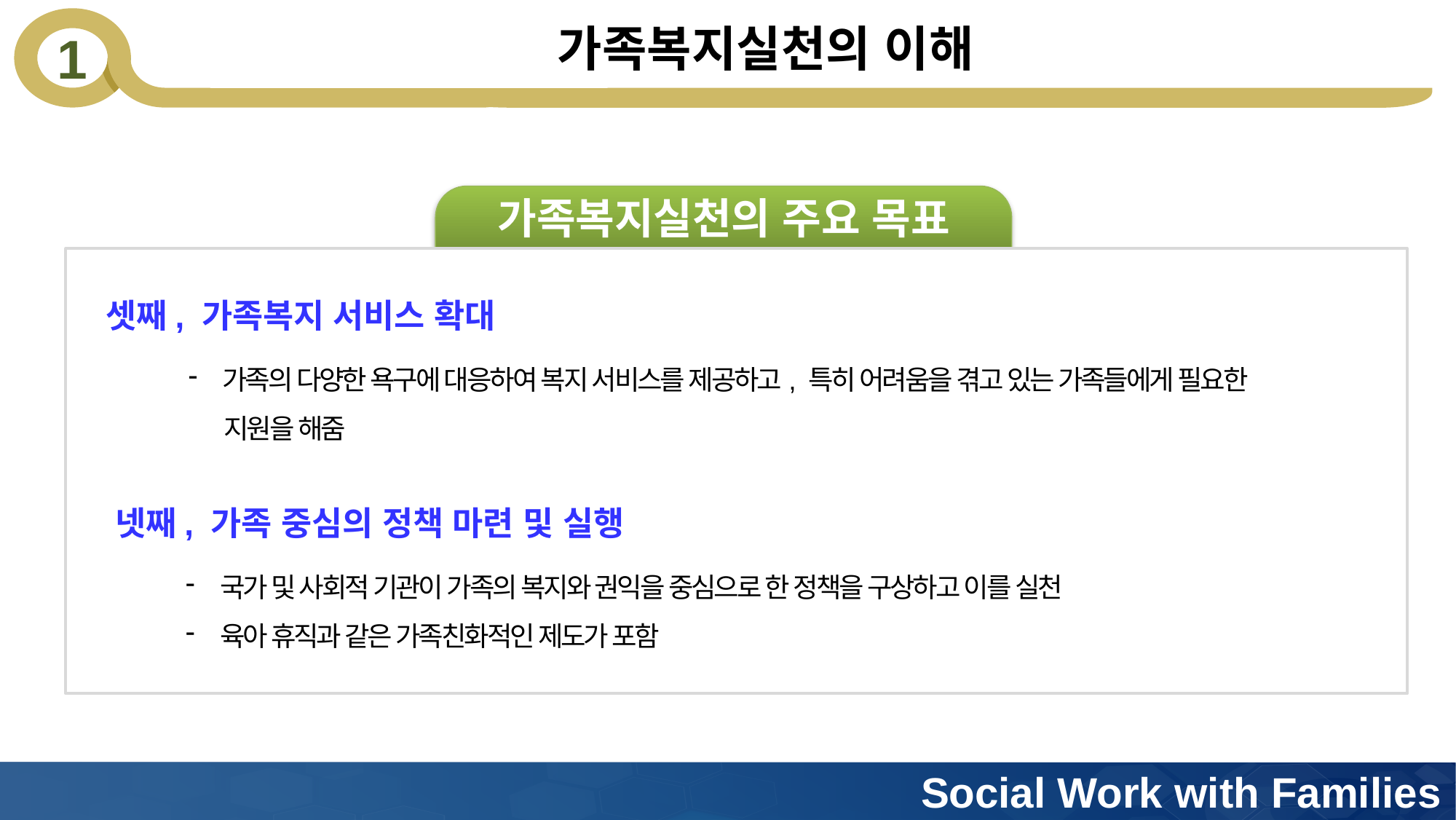

# 가족복지실천의 이해

가족복지실천의 주요 목표

셋째, 가족복지 서비스 확대
가족의 다양한 욕구에 대응하여 복지 서비스를 제공하고, 특히 어려움을 겪고 있는 가족들에게 필요한
     지원을 해줌
넷째, 가족 중심의 정책 마련 및 실행
국가 및 사회적 기관이 가족의 복지와 권익을 중심으로 한 정책을 구상하고 이를 실천
육아 휴직과 같은 가족친화적인 제도가 포함